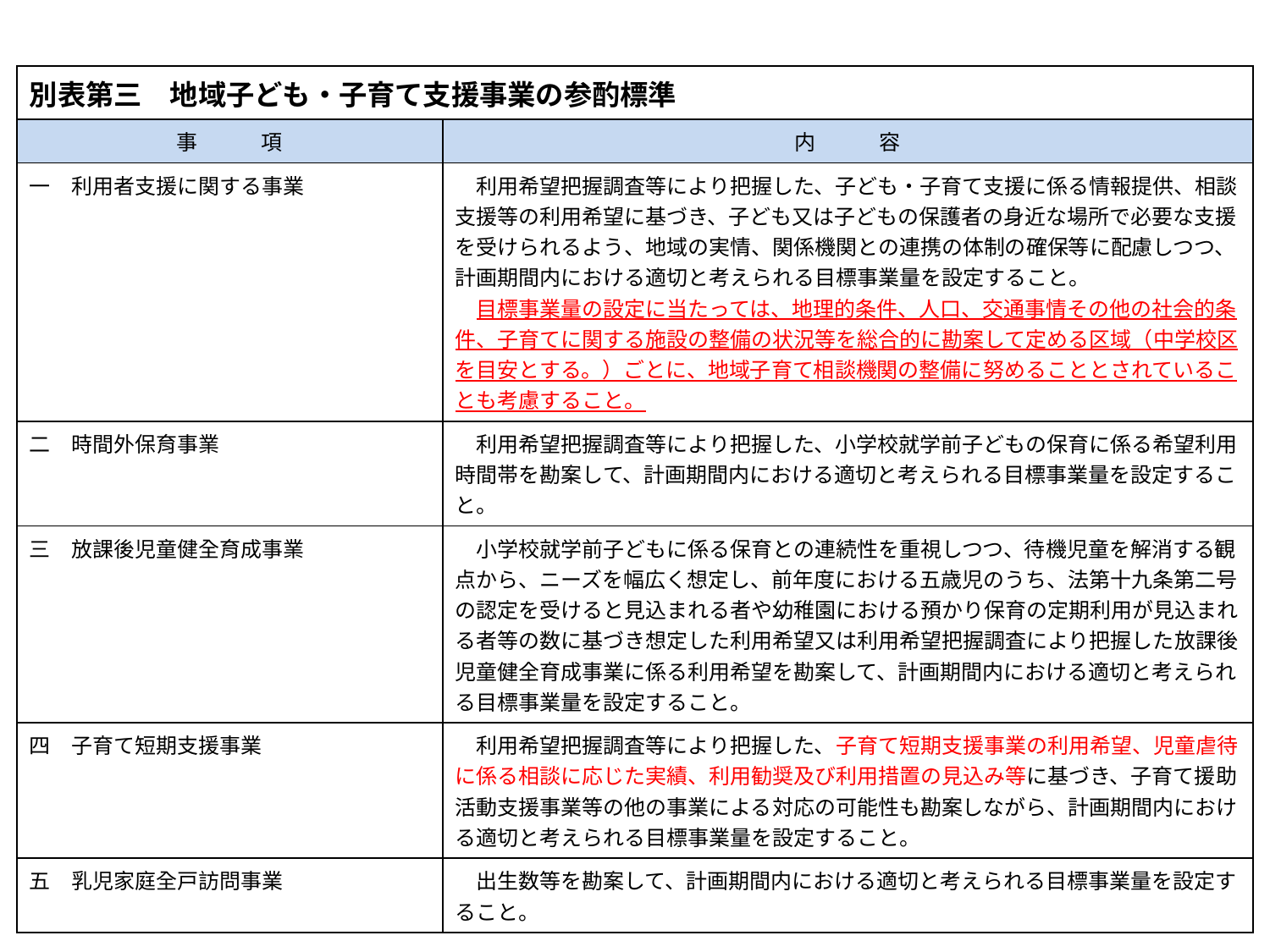

| 別表第三　地域子ども・子育て支援事業の参酌標準 |  |
| --- | --- |
| 事　　　項 | 内　　　容 |
| 一　利用者支援に関する事業 | 利用希望把握調査等により把握した、子ども・子育て支援に係る情報提供、相談支援等の利用希望に基づき、子ども又は子どもの保護者の身近な場所で必要な支援を受けられるよう、地域の実情、関係機関との連携の体制の確保等に配慮しつつ、計画期間内における適切と考えられる目標事業量を設定すること。 　目標事業量の設定に当たっては、地理的条件、人口、交通事情その他の社会的条件、子育てに関する施設の整備の状況等を総合的に勘案して定める区域（中学校区を目安とする。）ごとに、地域子育て相談機関の整備に努めることとされていることも考慮すること。 |
| 二　時間外保育事業 | 利用希望把握調査等により把握した、小学校就学前子どもの保育に係る希望利用時間帯を勘案して、計画期間内における適切と考えられる目標事業量を設定すること。 |
| 三　放課後児童健全育成事業 | 小学校就学前子どもに係る保育との連続性を重視しつつ、待機児童を解消する観点から、ニーズを幅広く想定し、前年度における五歳児のうち、法第十九条第二号の認定を受けると見込まれる者や幼稚園における預かり保育の定期利用が見込まれる者等の数に基づき想定した利用希望又は利用希望把握調査により把握した放課後児童健全育成事業に係る利用希望を勘案して、計画期間内における適切と考えられる目標事業量を設定すること。 |
| 四　子育て短期支援事業 | 利用希望把握調査等により把握した、子育て短期支援事業の利用希望、児童虐待に係る相談に応じた実績、利用勧奨及び利用措置の見込み等に基づき、子育て援助活動支援事業等の他の事業による対応の可能性も勘案しながら、計画期間内における適切と考えられる目標事業量を設定すること。 |
| 五　乳児家庭全戸訪問事業 | 出生数等を勘案して、計画期間内における適切と考えられる目標事業量を設定すること。 |